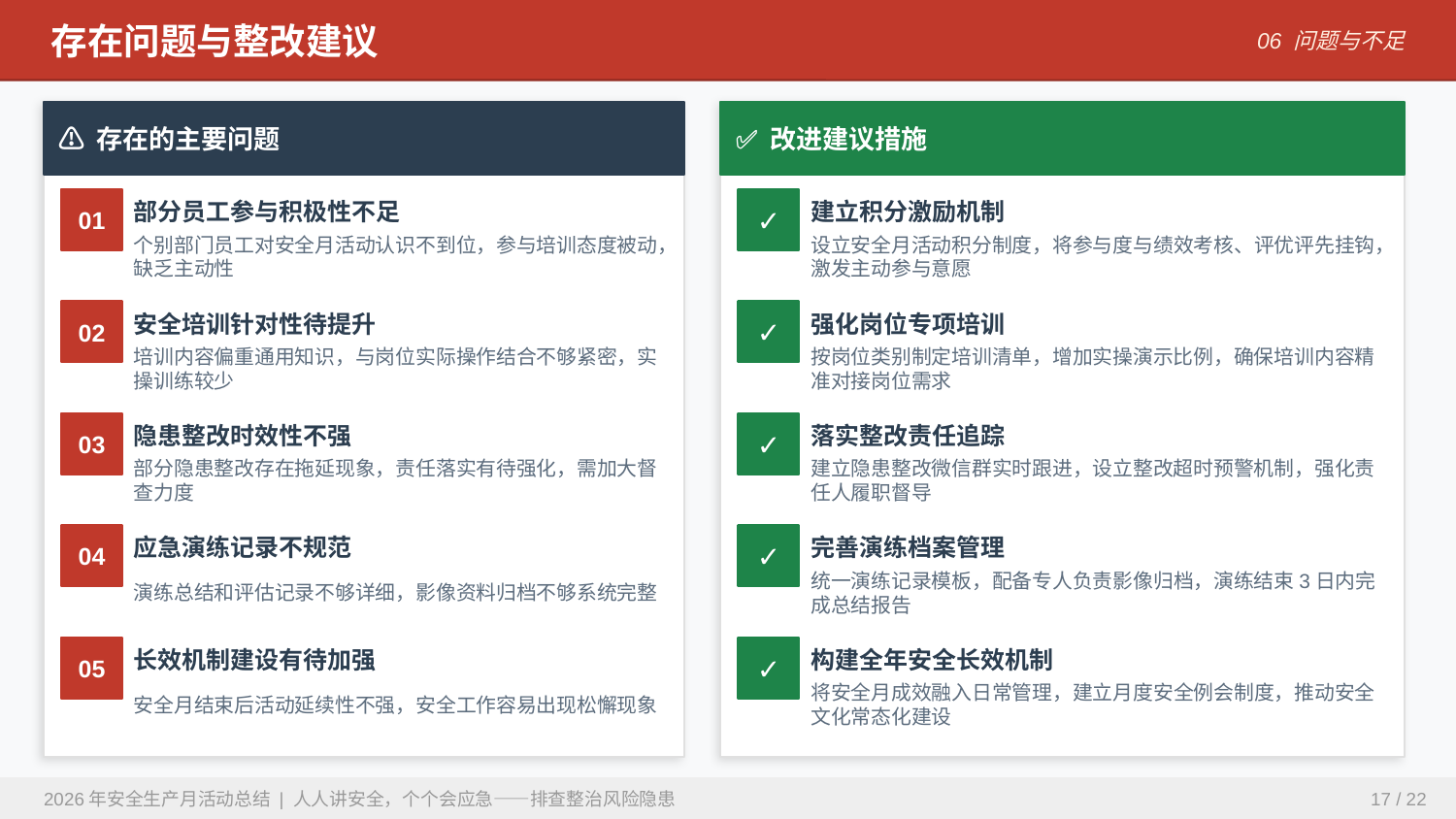

存在问题与整改建议
06 问题与不足

⚠️ 存在的主要问题

✅ 改进建议措施

01
部分员工参与积极性不足

✓
建立积分激励机制
个别部门员工对安全月活动认识不到位，参与培训态度被动，缺乏主动性
设立安全月活动积分制度，将参与度与绩效考核、评优评先挂钩，激发主动参与意愿

02
安全培训针对性待提升

✓
强化岗位专项培训
培训内容偏重通用知识，与岗位实际操作结合不够紧密，实操训练较少
按岗位类别制定培训清单，增加实操演示比例，确保培训内容精准对接岗位需求

03
隐患整改时效性不强

✓
落实整改责任追踪
部分隐患整改存在拖延现象，责任落实有待强化，需加大督查力度
建立隐患整改微信群实时跟进，设立整改超时预警机制，强化责任人履职督导

04
应急演练记录不规范

✓
完善演练档案管理
演练总结和评估记录不够详细，影像资料归档不够系统完整
统一演练记录模板，配备专人负责影像归档，演练结束3日内完成总结报告

05
长效机制建设有待加强

✓
构建全年安全长效机制
安全月结束后活动延续性不强，安全工作容易出现松懈现象
将安全月成效融入日常管理，建立月度安全例会制度，推动安全文化常态化建设

2026年安全生产月活动总结 | 人人讲安全，个个会应急——排查整治风险隐患
17 / 22